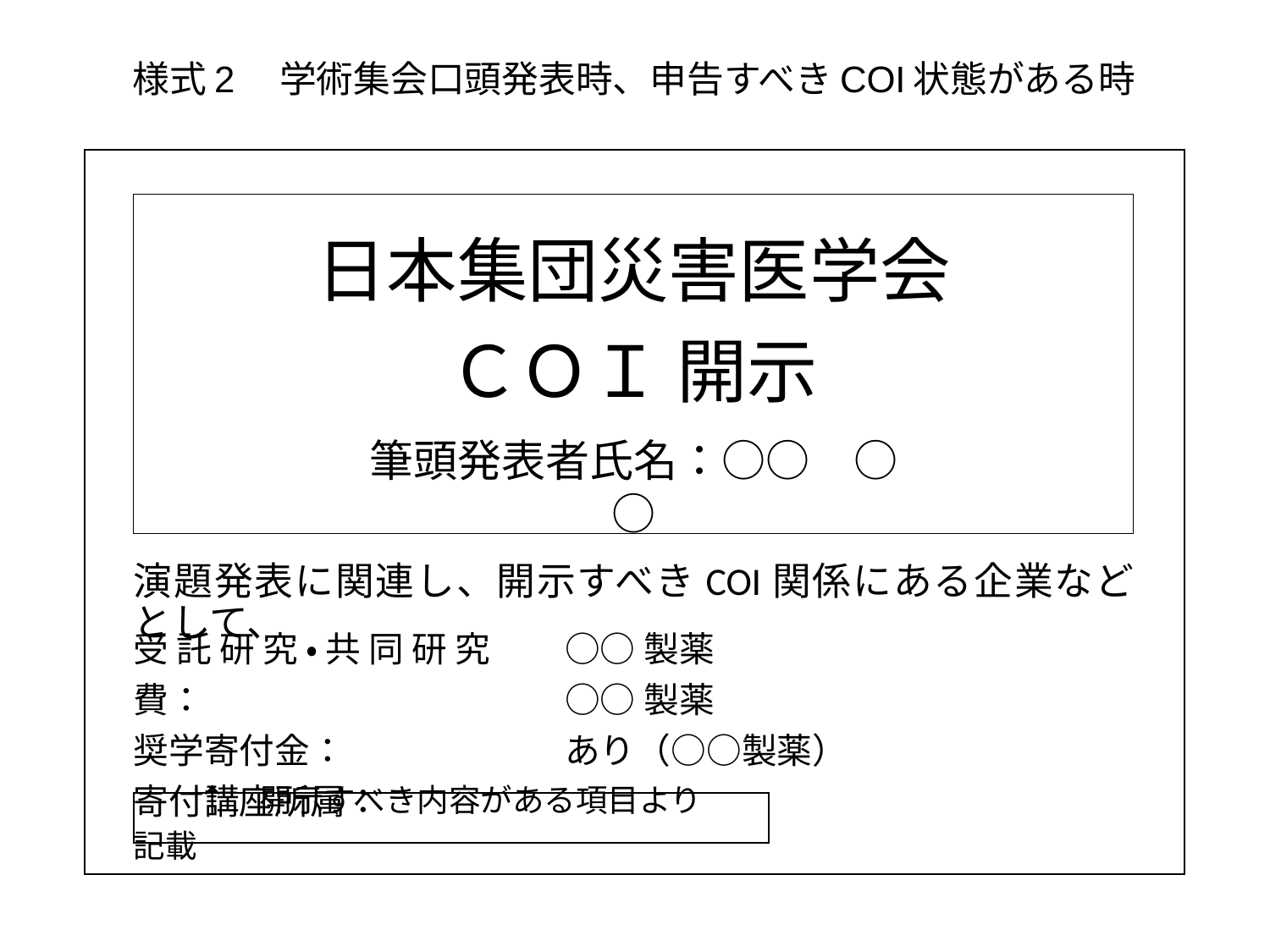

様式2　学術集会口頭発表時、申告すべきCOI状態がある時

# 日本集団災害医学会 ＣＯＩ 開示
筆頭発表者氏名：○○　○○
演題発表に関連し、開示すべきCOI関係にある企業などとして、
受託研究・共同研究費：
奨学寄付金：
寄付講座所属：
○○製薬
○○製薬
あり（○○製薬）

　　↑　開示すべき内容がある項目より記載